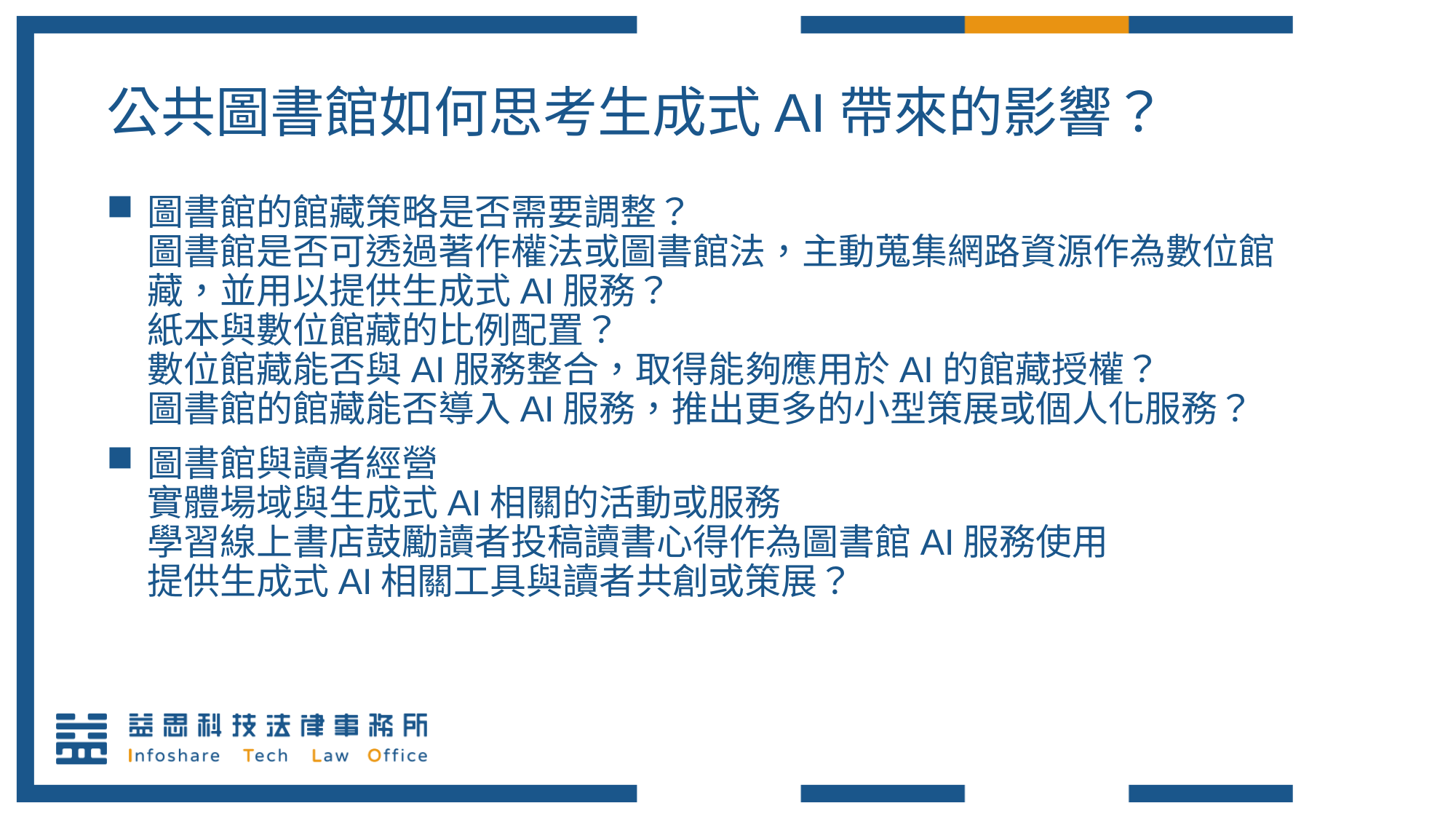

公共圖書館如何思考生成式AI帶來的影響？
圖書館的館藏策略是否需要調整？
圖書館是否可透過著作權法或圖書館法，主動蒐集網路資源作為數位館藏，並用以提供生成式AI服務？
紙本與數位館藏的比例配置？
數位館藏能否與AI服務整合，取得能夠應用於AI的館藏授權？
圖書館的館藏能否導入AI服務，推出更多的小型策展或個人化服務？
圖書館與讀者經營
實體場域與生成式AI相關的活動或服務
學習線上書店鼓勵讀者投稿讀書心得作為圖書館AI服務使用
提供生成式AI相關工具與讀者共創或策展？